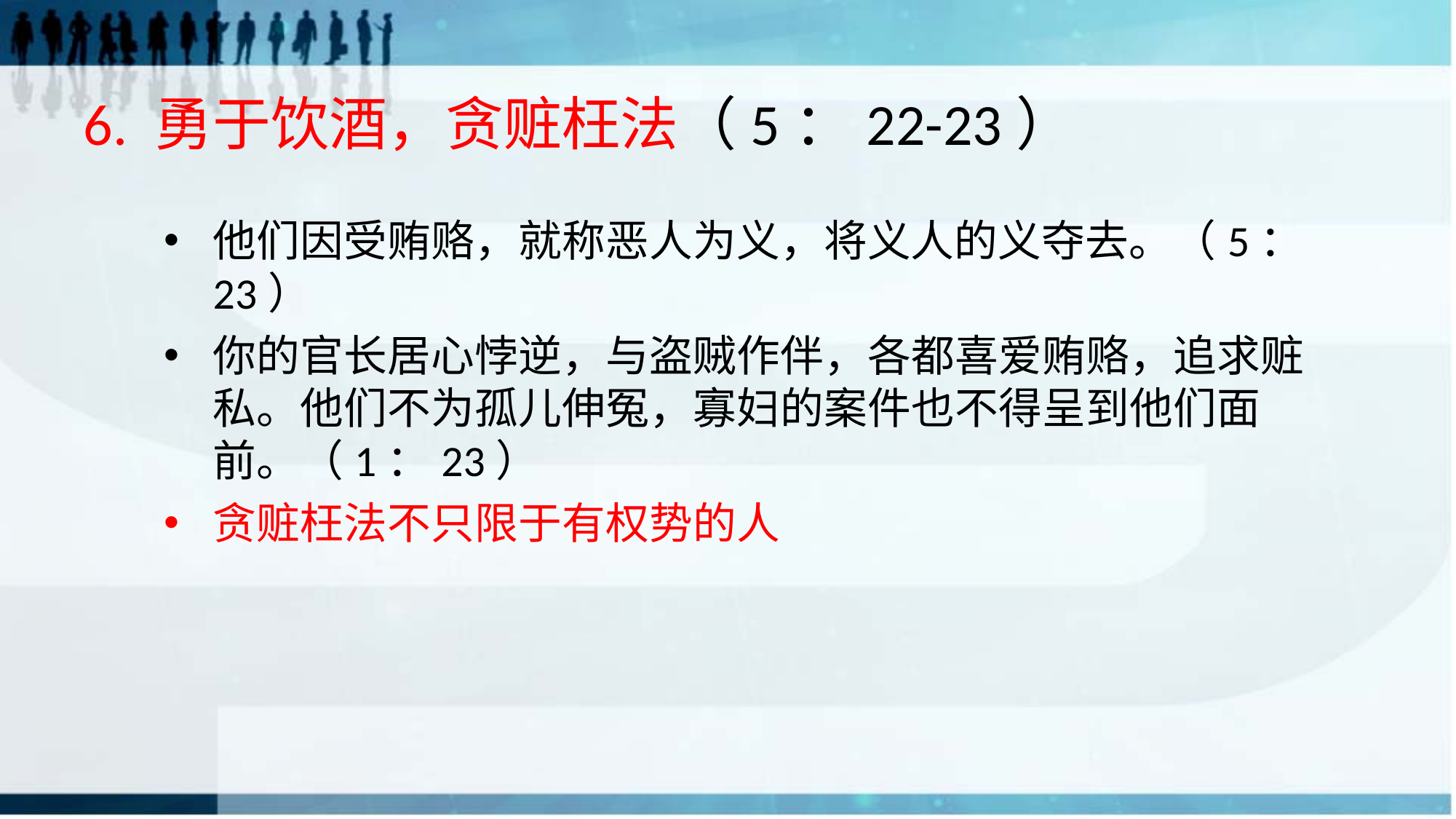

# 6. 勇于饮酒，贪赃枉法（5：22-23）
他们因受贿赂，就称恶人为义，将义人的义夺去。（5：23）
你的官长居心悖逆，与盗贼作伴，各都喜爱贿赂，追求赃私。他们不为孤儿伸冤，寡妇的案件也不得呈到他们面前。（1：23）
贪赃枉法不只限于有权势的人